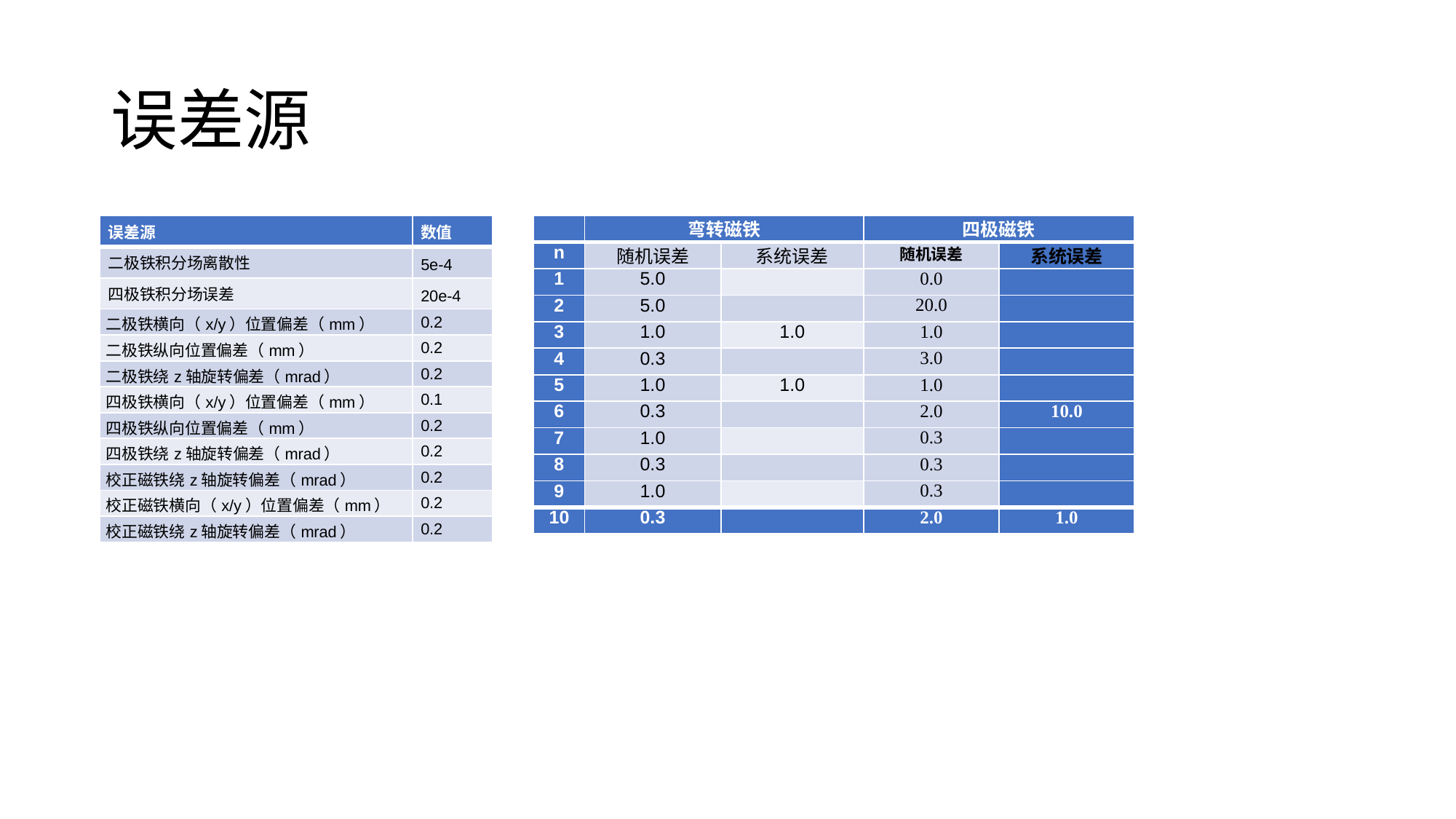

# 误差源
| 误差源 | 数值 |
| --- | --- |
| 二极铁积分场离散性 | 5e-4 |
| 四极铁积分场误差 | 20e-4 |
| 二极铁横向（x/y）位置偏差（mm） | 0.2 |
| 二极铁纵向位置偏差（mm） | 0.2 |
| 二极铁绕z轴旋转偏差（mrad） | 0.2 |
| 四极铁横向（x/y）位置偏差（mm） | 0.1 |
| 四极铁纵向位置偏差（mm） | 0.2 |
| 四极铁绕z轴旋转偏差（mrad） | 0.2 |
| 校正磁铁绕z轴旋转偏差（mrad） | 0.2 |
| 校正磁铁横向（x/y）位置偏差（mm） | 0.2 |
| 校正磁铁绕z轴旋转偏差（mrad） | 0.2 |
|  | 弯转磁铁 |  | 四极磁铁 |  |
| --- | --- | --- | --- | --- |
| n | 随机误差 | 系统误差 | 随机误差 | 系统误差 |
| 1 | 5.0 |  | 0.0 |  |
| 2 | 5.0 |  | 20.0 |  |
| 3 | 1.0 | 1.0 | 1.0 |  |
| 4 | 0.3 |  | 3.0 |  |
| 5 | 1.0 | 1.0 | 1.0 |  |
| 6 | 0.3 |  | 2.0 | 10.0 |
| 7 | 1.0 |  | 0.3 |  |
| 8 | 0.3 |  | 0.3 |  |
| 9 | 1.0 |  | 0.3 |  |
| 10 | 0.3 |  | 2.0 | 1.0 |